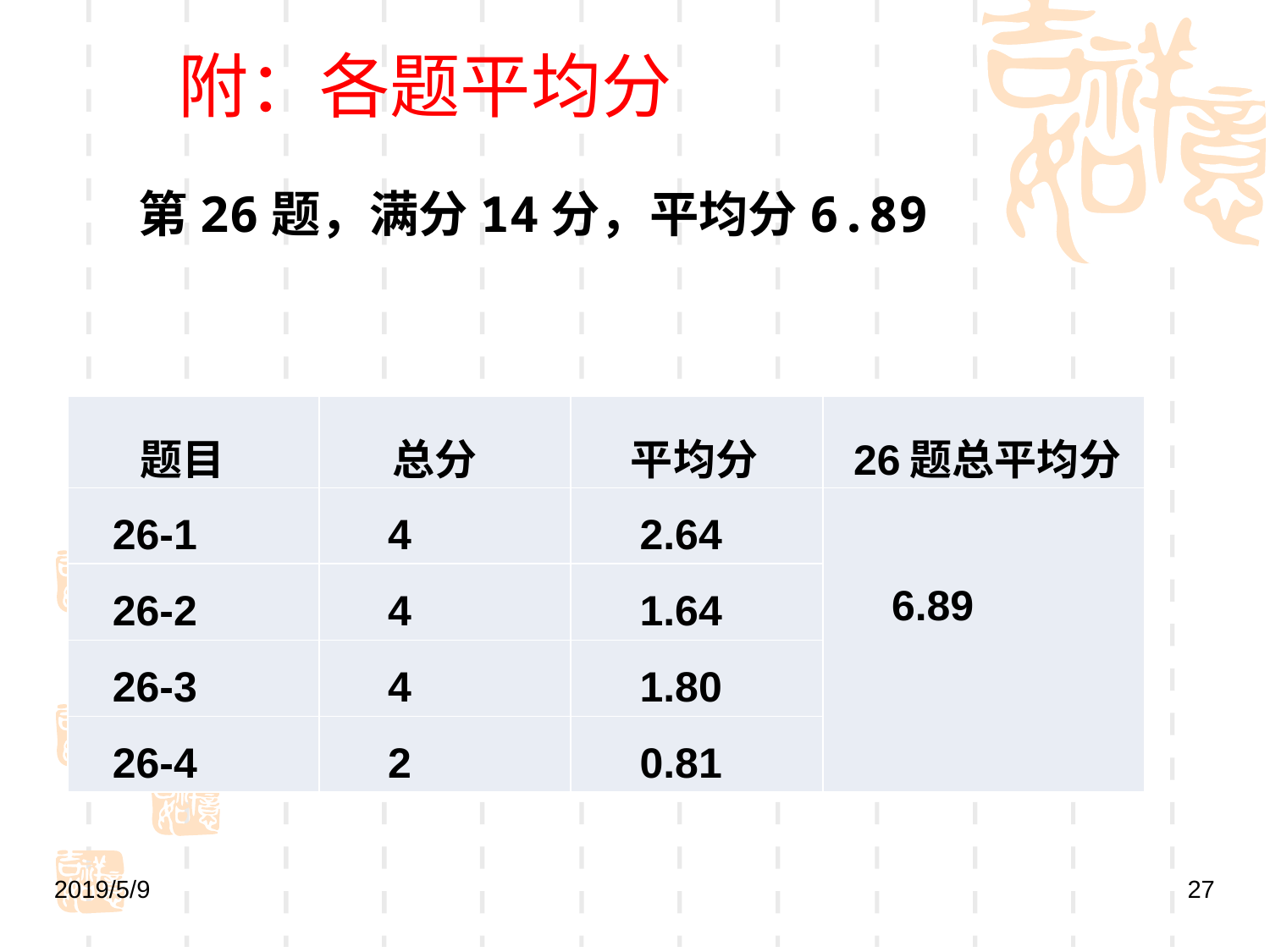

附：各题平均分
第26题，满分14分，平均分6.89

| 题目 | 总分 | 平均分 | 26题总平均分 |
| --- | --- | --- | --- |
| 26-1 | 4 | 2.64 | 6.89 |
| 26-2 | 4 | 1.64 |  |
| 26-3 | 4 | 1.80 |  |
| 26-4 | 2 | 0.81 |  |
2019/5/9
27